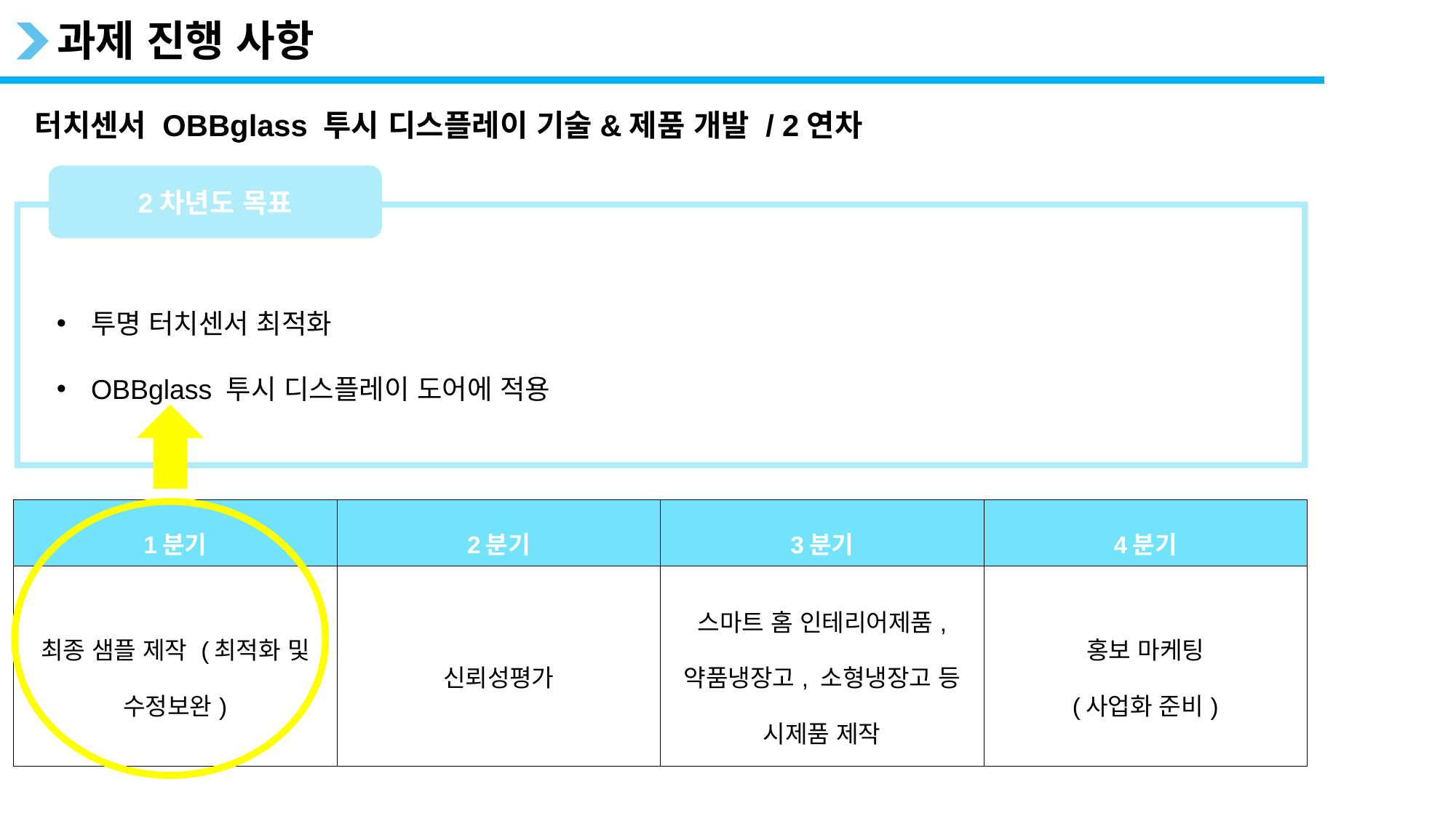

과제 진행 사항

터치센서 OBBglass 투시 디스플레이 기술&제품 개발 / 2연차
2차년도 목표

투명 터치센서 최적화
OBBglass 투시 디스플레이 도어에 적용

| 1분기 | 2분기 | 3분기 | 4분기 |
| --- | --- | --- | --- |
| 최종 샘플 제작 (최적화 및 수정보완) | 신뢰성평가 | 스마트 홈 인테리어제품, 약품냉장고, 소형냉장고 등 시제품 제작 | 홍보 마케팅 (사업화 준비) |